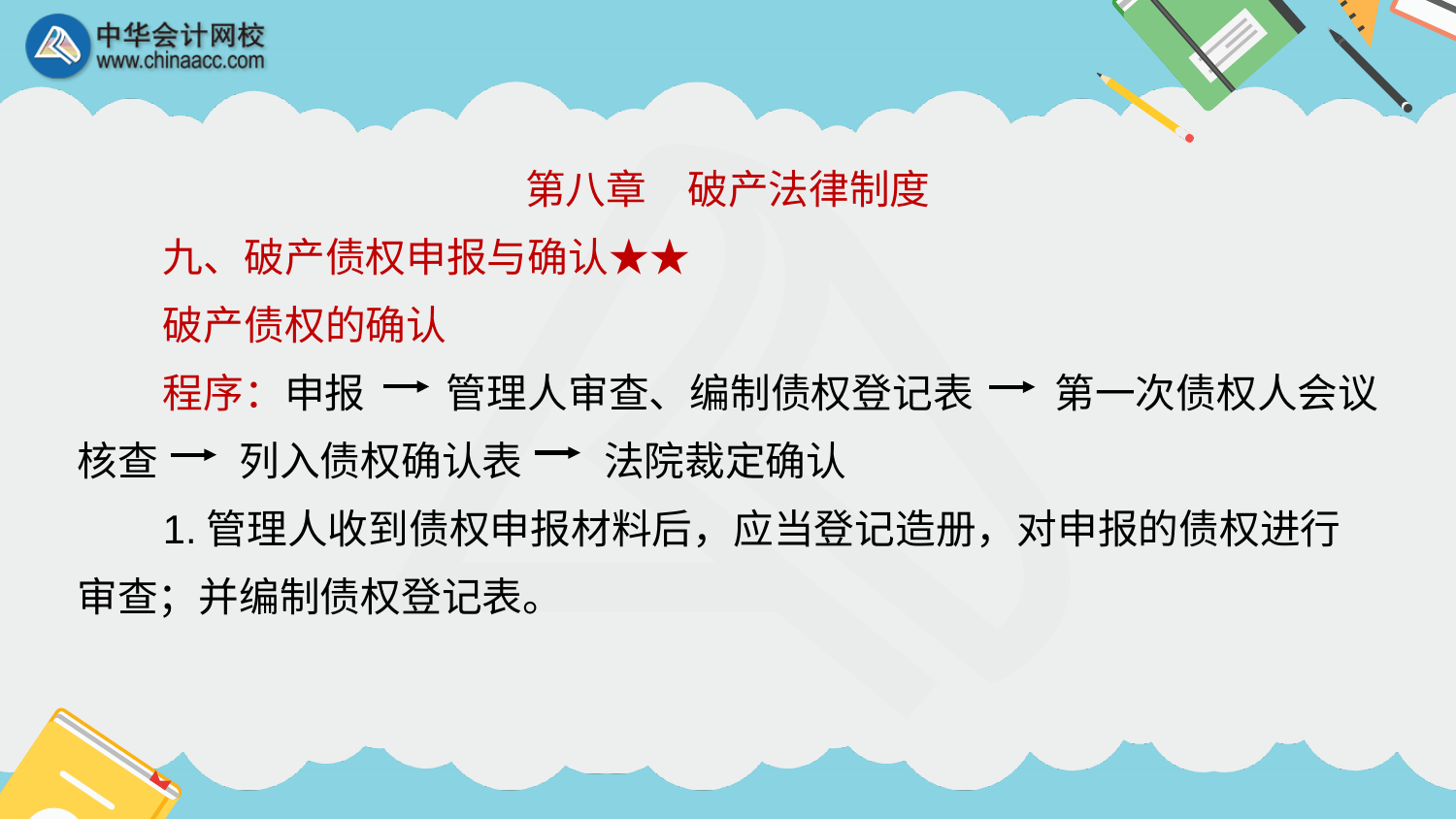

第八章　破产法律制度
九、破产债权申报与确认★★
破产债权的确认
程序：申报　　管理人审查、编制债权登记表　　第一次债权人会议核查　　列入债权确认表　　法院裁定确认
1.管理人收到债权申报材料后，应当登记造册，对申报的债权进行审查；并编制债权登记表。